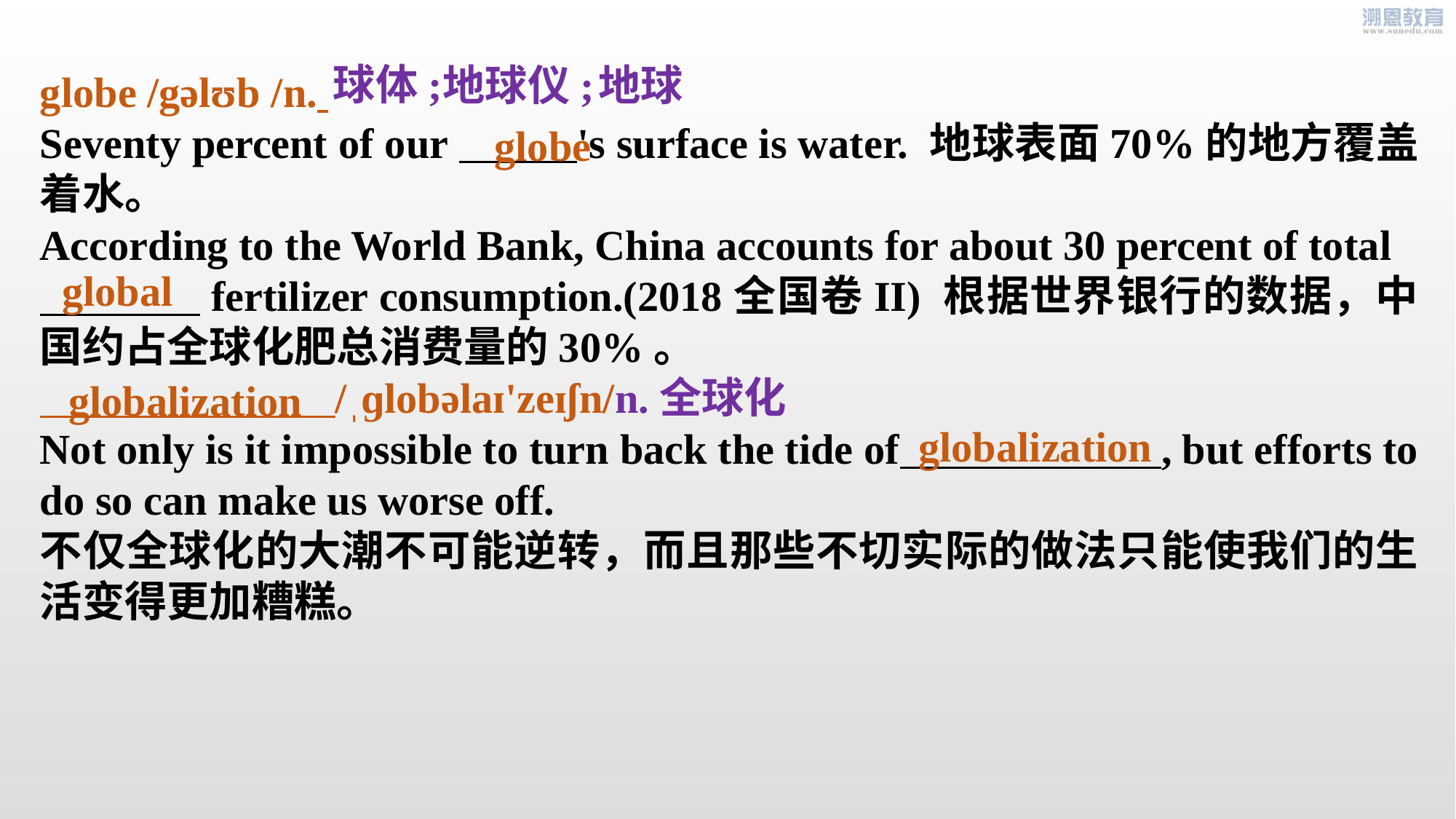

球体;
地球仪;
地球
globe /gəlʊb /n.
Seventy percent of our            's surface is water. 地球表面70%的地方覆盖着水。
According to the World Bank, China accounts for about 30 percent of total
               fertilizer consumption.(2018全国卷II) 根据世界银行的数据，中国约占全球化肥总消费量的30%。
                            /ˌɡlobəlaɪ'zeɪʃn/n.全球化
Not only is it impossible to turn back the tide of                        , but efforts to do so can make us worse off.
不仅全球化的大潮不可能逆转，而且那些不切实际的做法只能使我们的生活变得更加糟糕。
globe
global
globalization
globalization